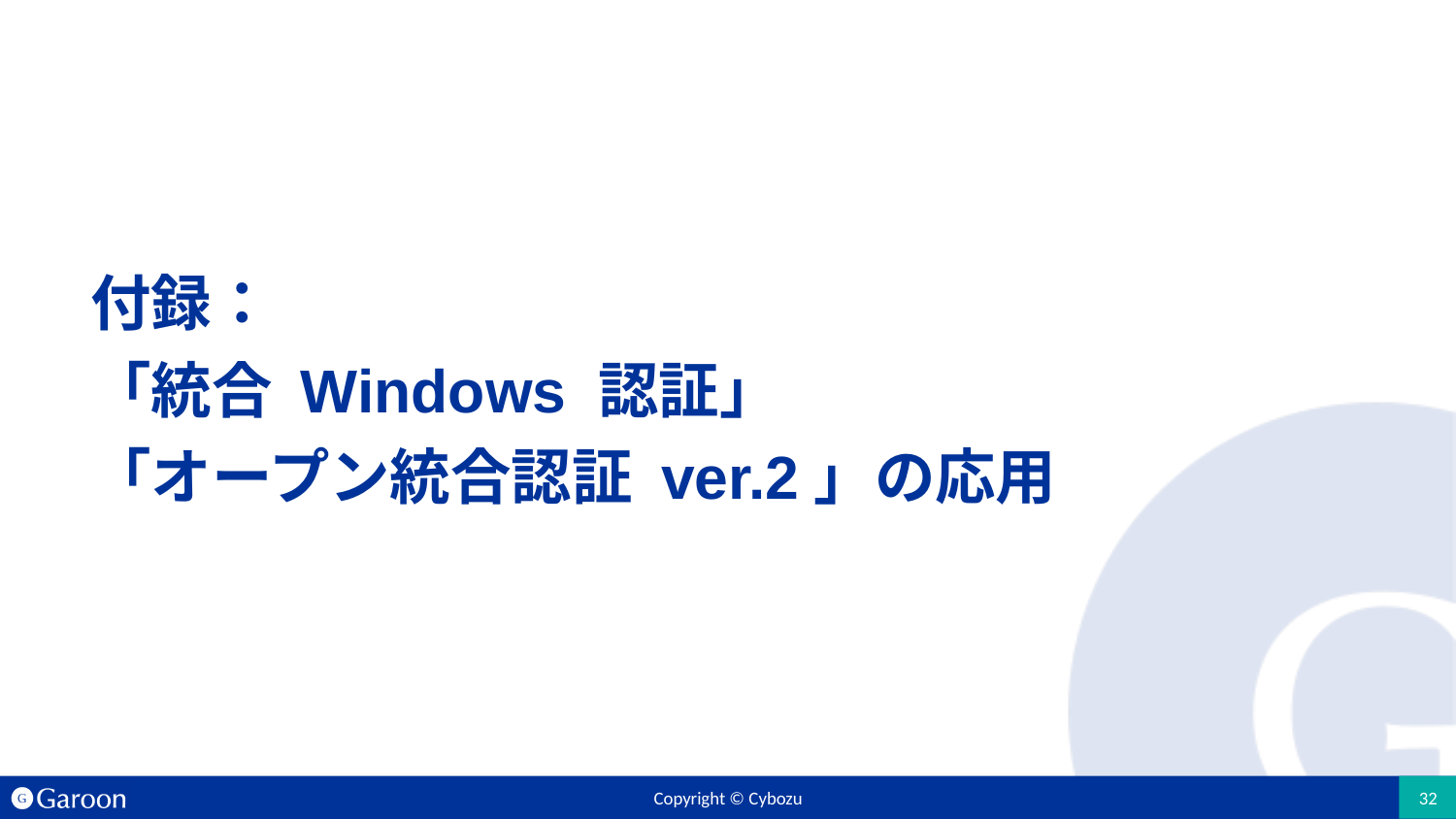

# 付録： 「統合 Windows 認証」 「オープン統合認証 ver.2」の応用